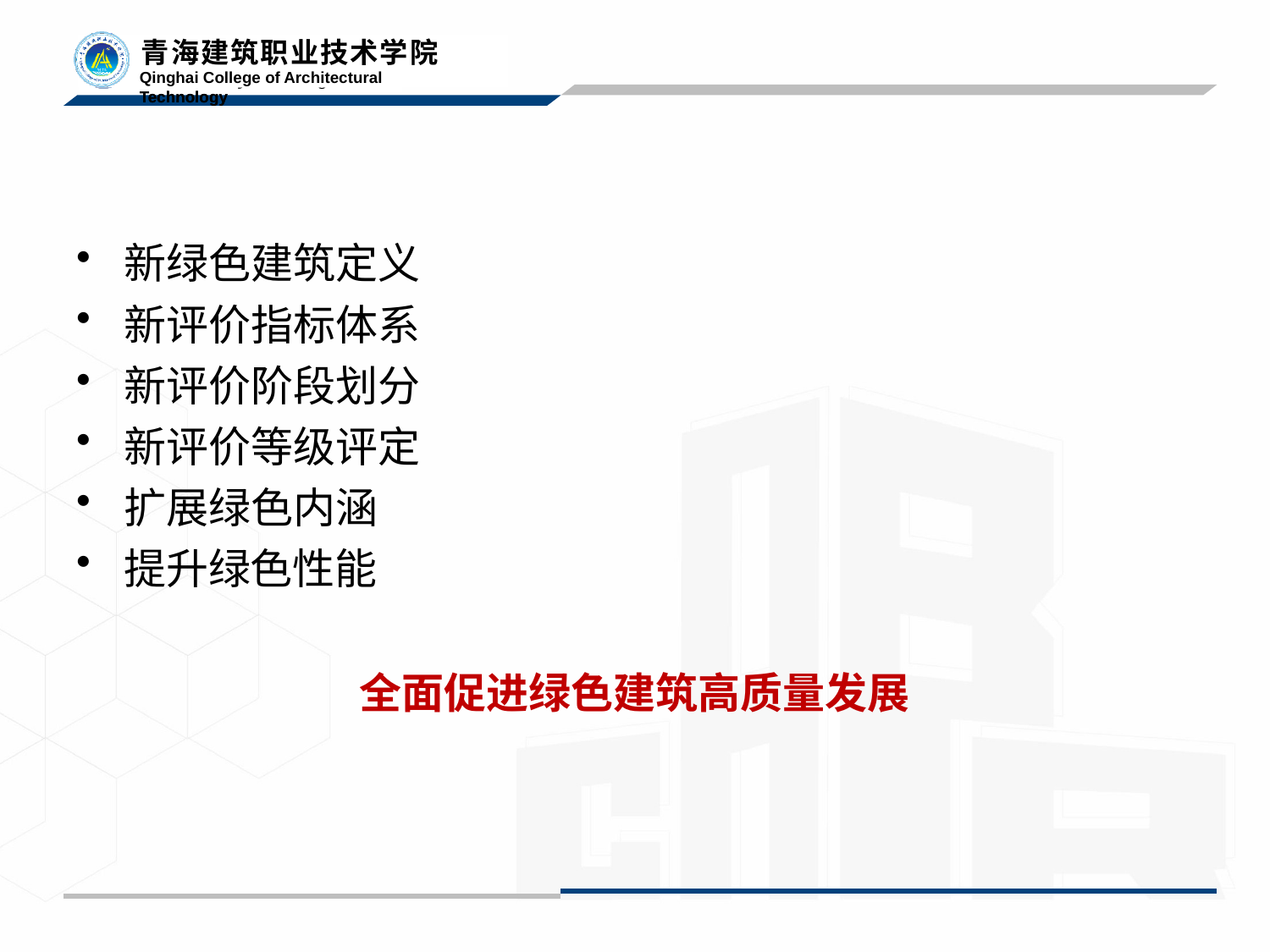

新绿色建筑定义
新评价指标体系
新评价阶段划分
新评价等级评定
扩展绿色内涵
提升绿色性能

全面促进绿色建筑高质量发展